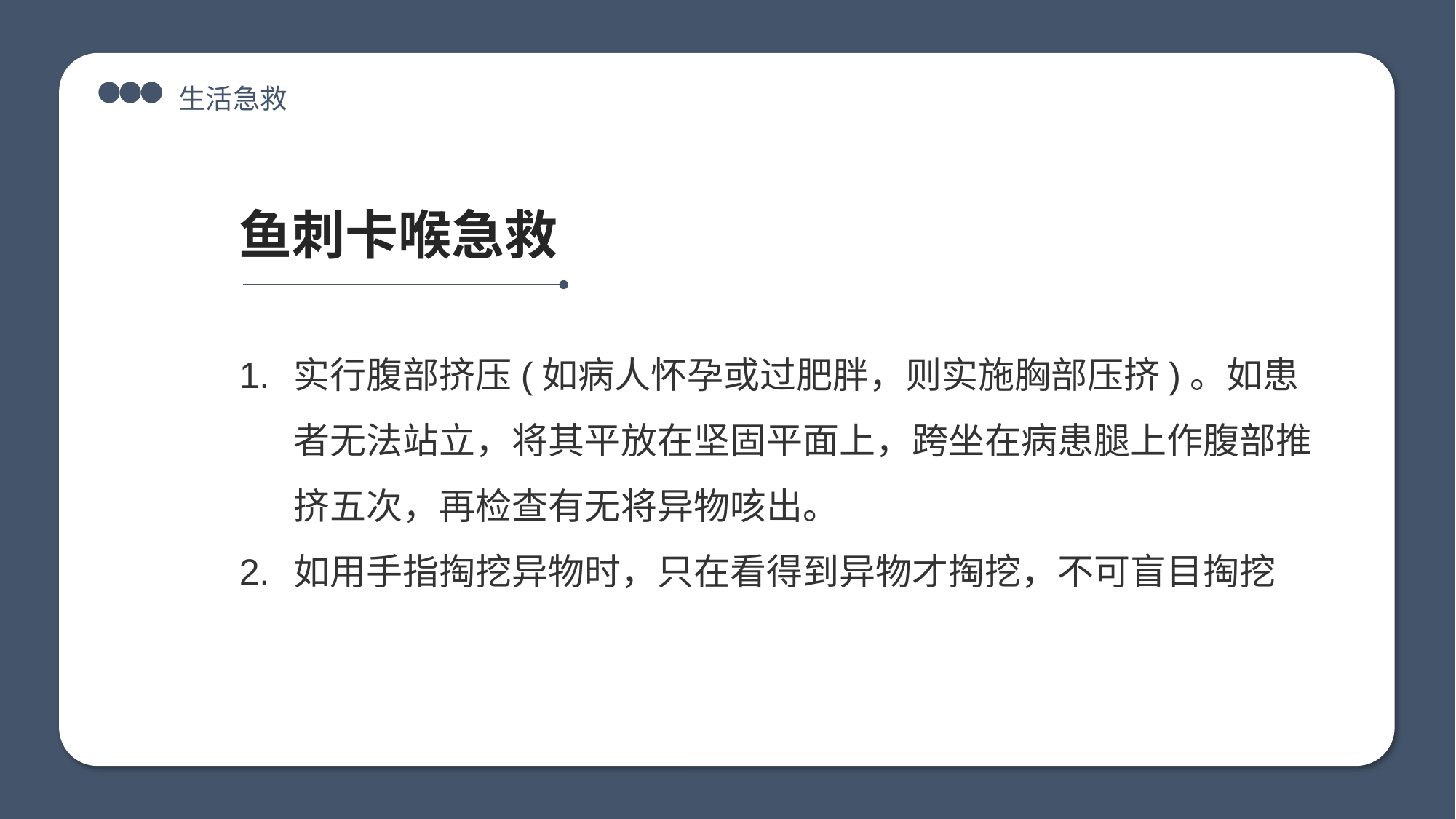

生活急救
鱼刺卡喉急救
实行腹部挤压(如病人怀孕或过肥胖，则实施胸部压挤)。如患者无法站立，将其平放在坚固平面上，跨坐在病患腿上作腹部推挤五次，再检查有无将异物咳出。
如用手指掏挖异物时，只在看得到异物才掏挖，不可盲目掏挖